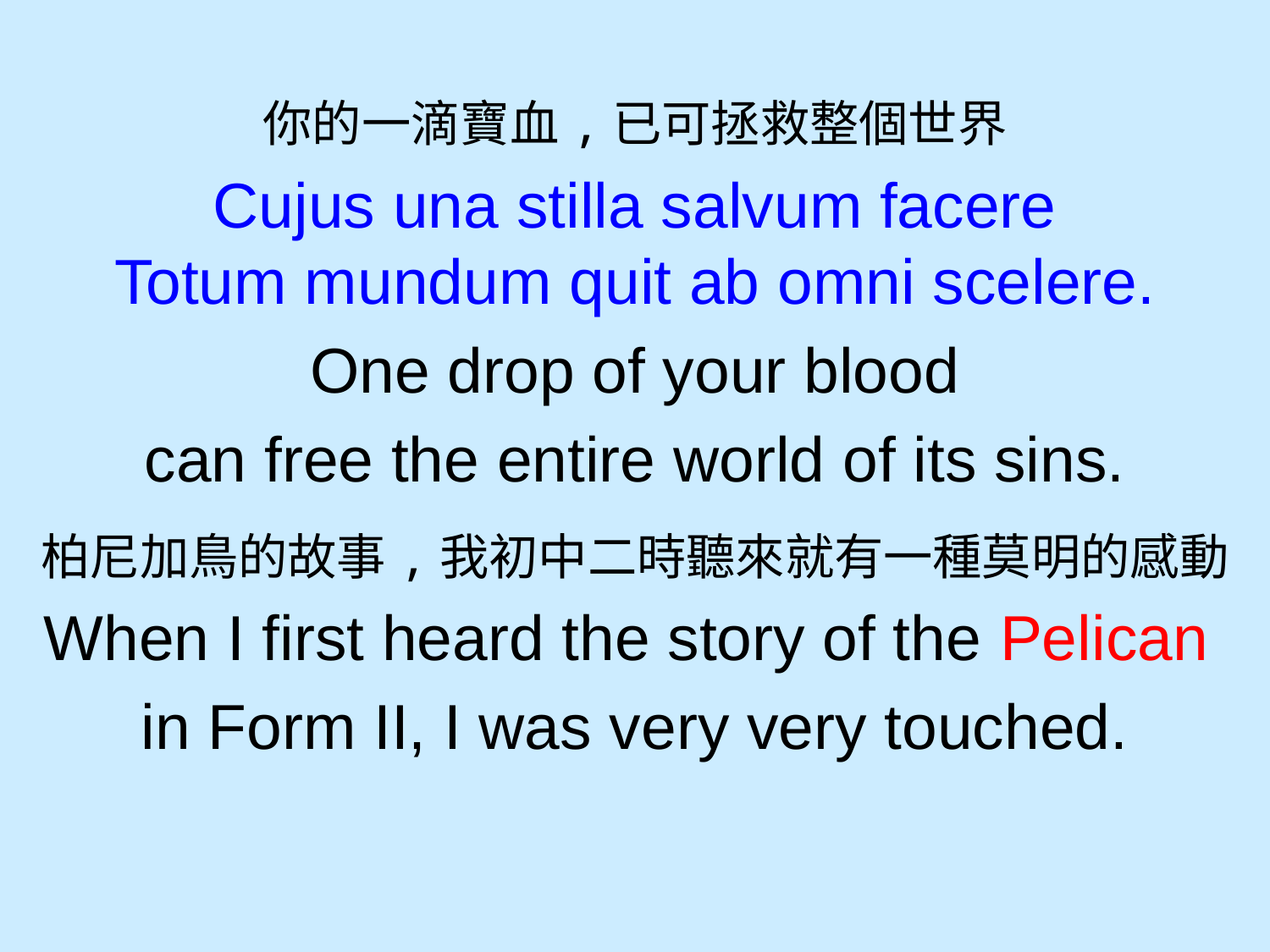

你的一滴寶血,已可拯救整個世界
Cujus una stilla salvum facere
Totum mundum quit ab omni scelere.
One drop of your blood
can free the entire world of its sins.
柏尼加鳥的故事,我初中二時聽來就有一種莫明的感動
When I first heard the story of the Pelican
in Form II, I was very very touched.